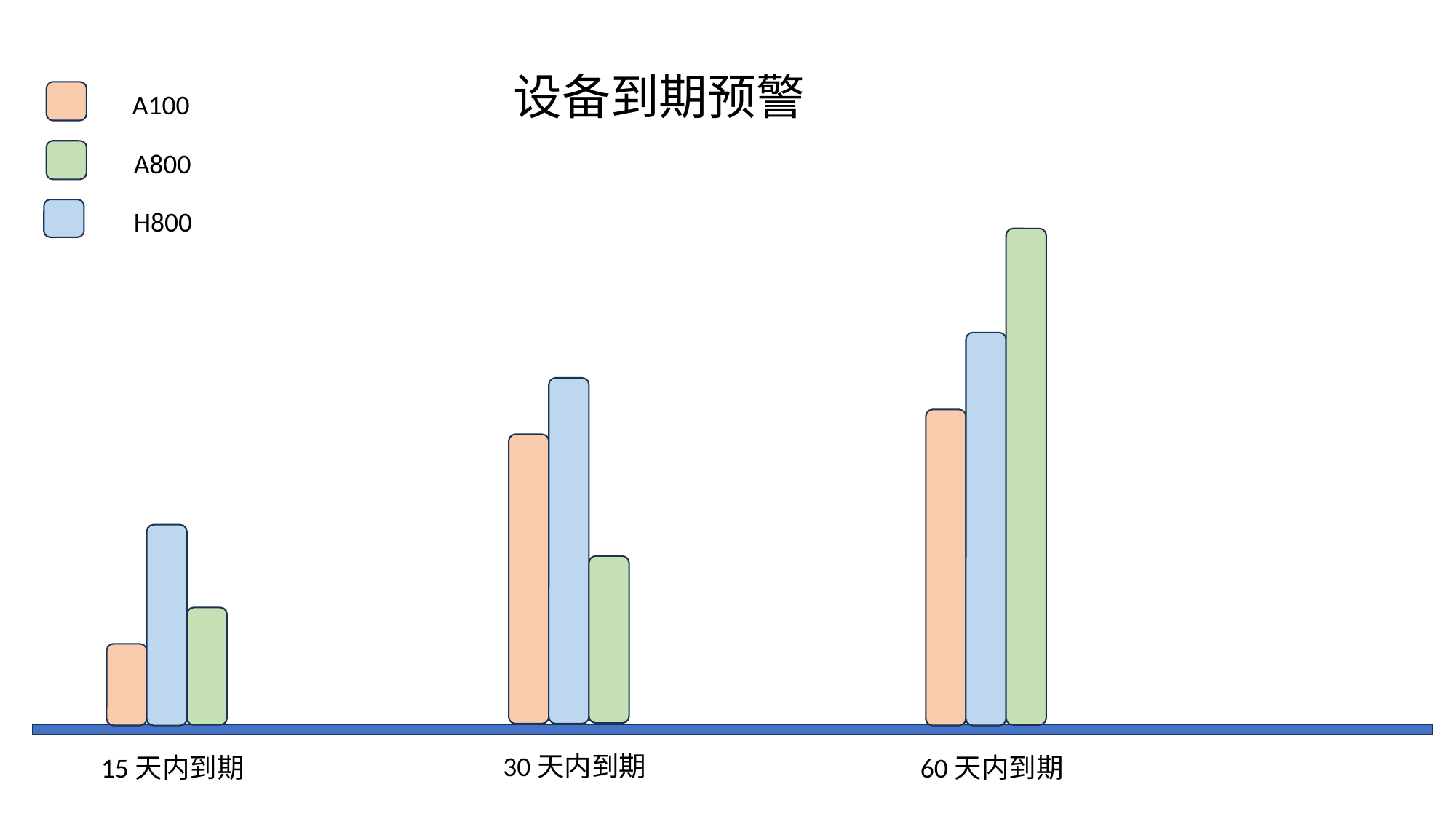

设备到期预警

A100

A800
H800

30天内到期
15天内到期
60天内到期